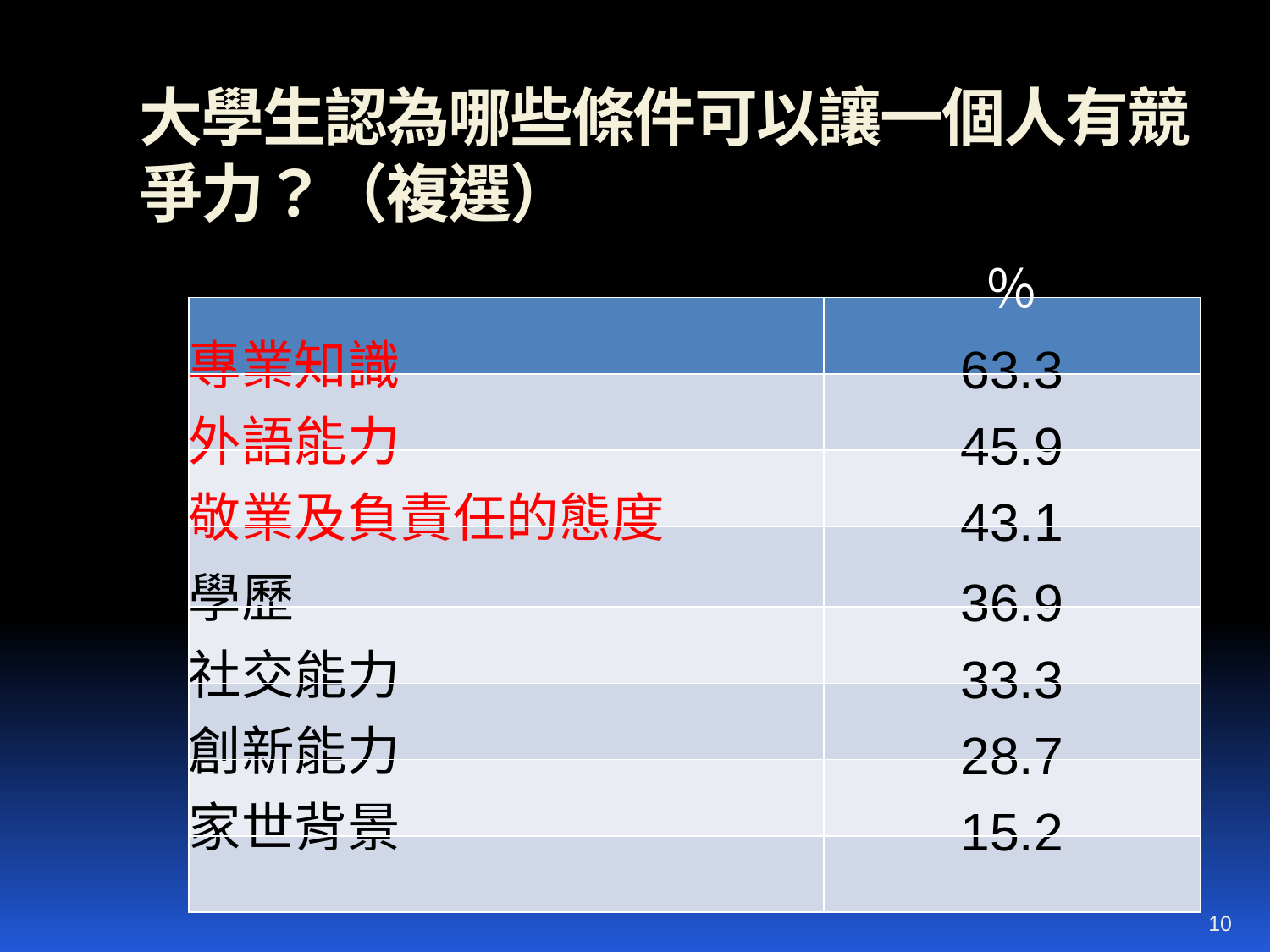

# 大學生認為哪些條件可以讓一個人有競爭力？（複選）
|  | ％ |
| --- | --- |
| 專業知識 | 63.3 |
| 外語能力 | 45.9 |
| 敬業及負責任的態度 | 43.1 |
| 學歷 | 36.9 |
| 社交能力 | 33.3 |
| 創新能力 | 28.7 |
| 家世背景 | 15.2 |
10